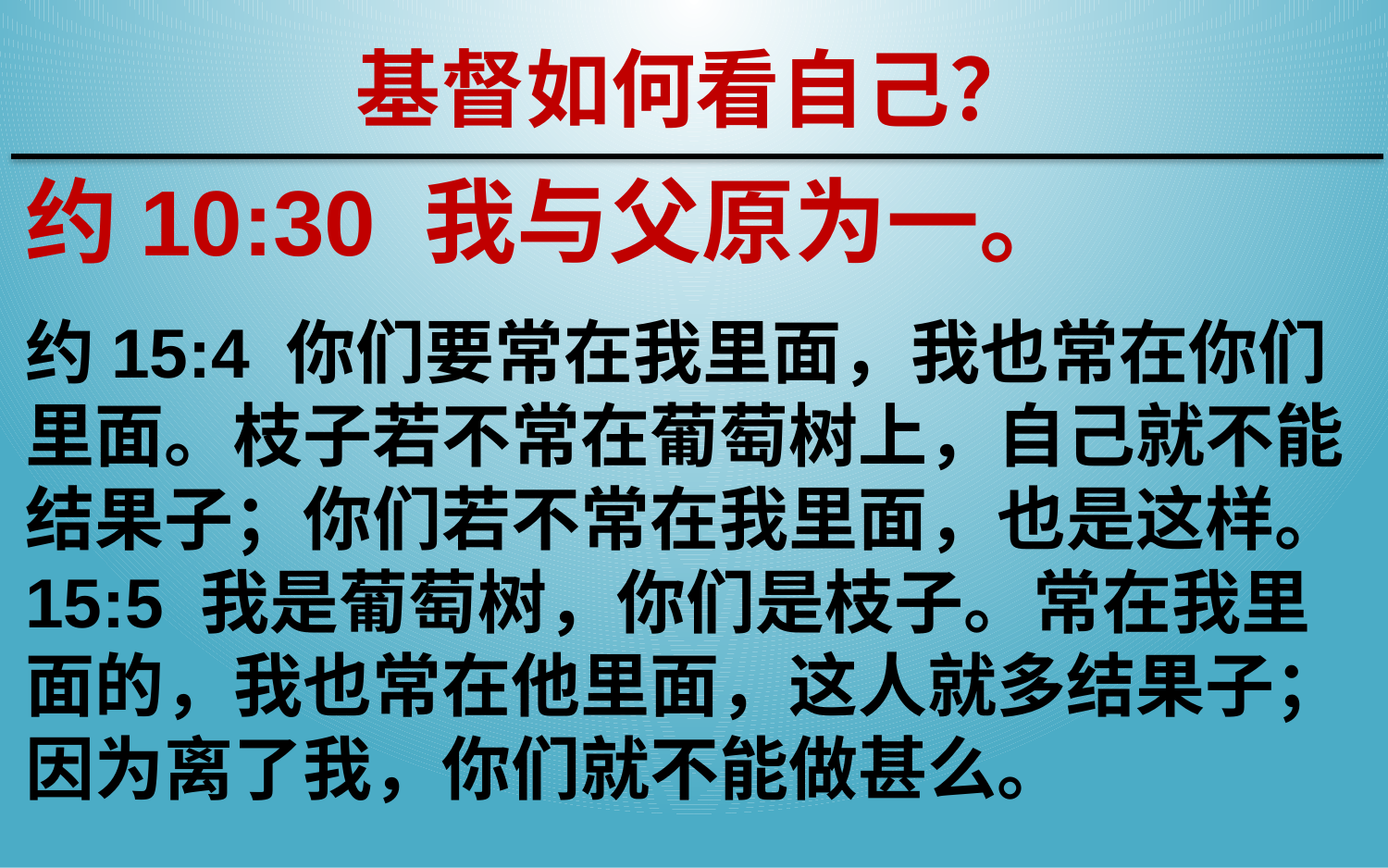

基督如何看自己？
约10:30 我与父原为一。
约15:4 你们要常在我里面，我也常在你们里面。枝子若不常在葡萄树上，自己就不能结果子；你们若不常在我里面，也是这样。15:5 我是葡萄树，你们是枝子。常在我里面的，我也常在他里面，这人就多结果子；因为离了我，你们就不能做甚么。